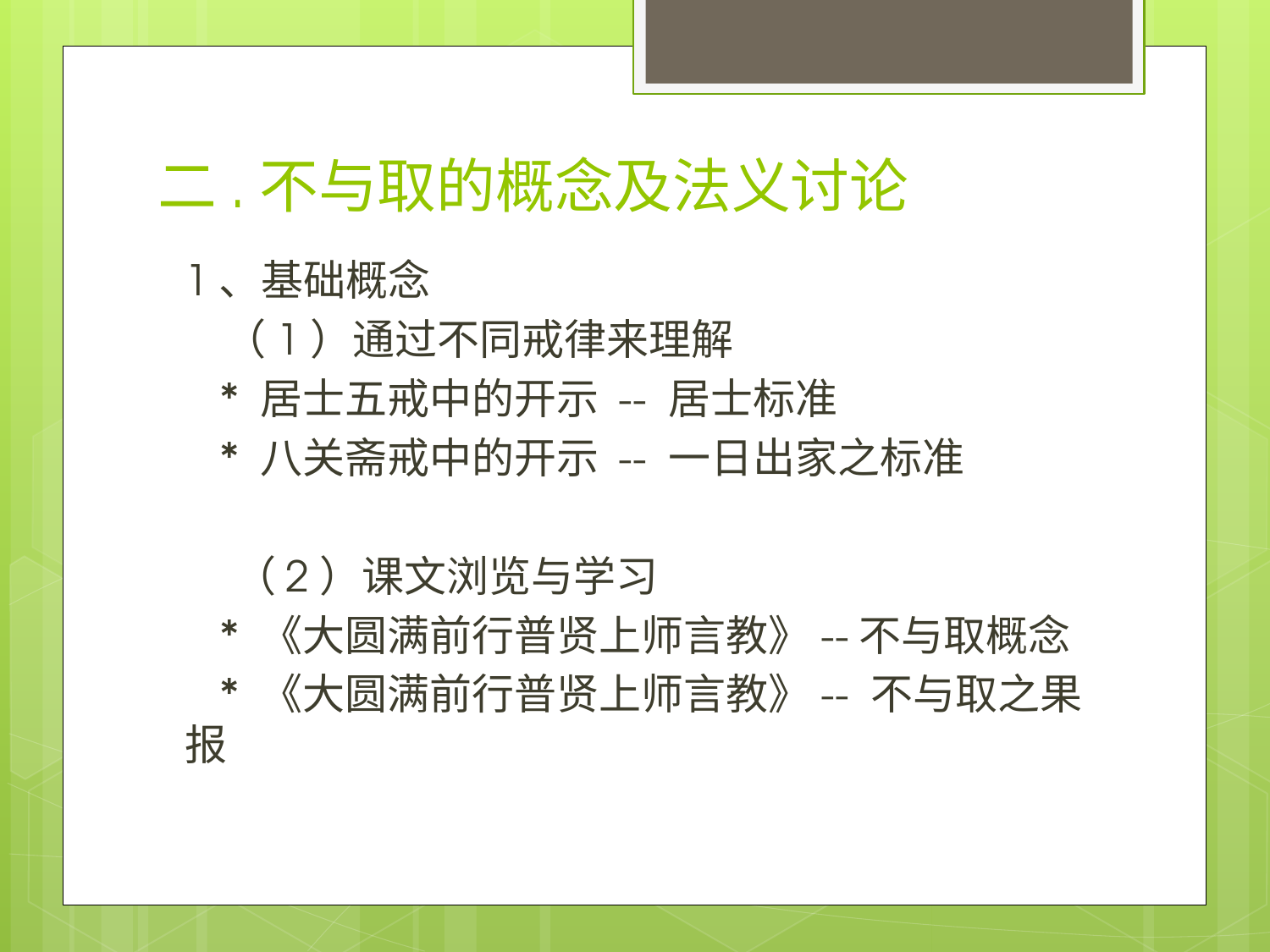

# 二.不与取的概念及法义讨论
1、基础概念
   （1）通过不同戒律来理解
   * 居士五戒中的开示 -- 居士标准
   * 八关斋戒中的开示 -- 一日出家之标准

    （2）课文浏览与学习
   * 《大圆满前行普贤上师言教》--不与取概念
   * 《大圆满前行普贤上师言教》-- 不与取之果报